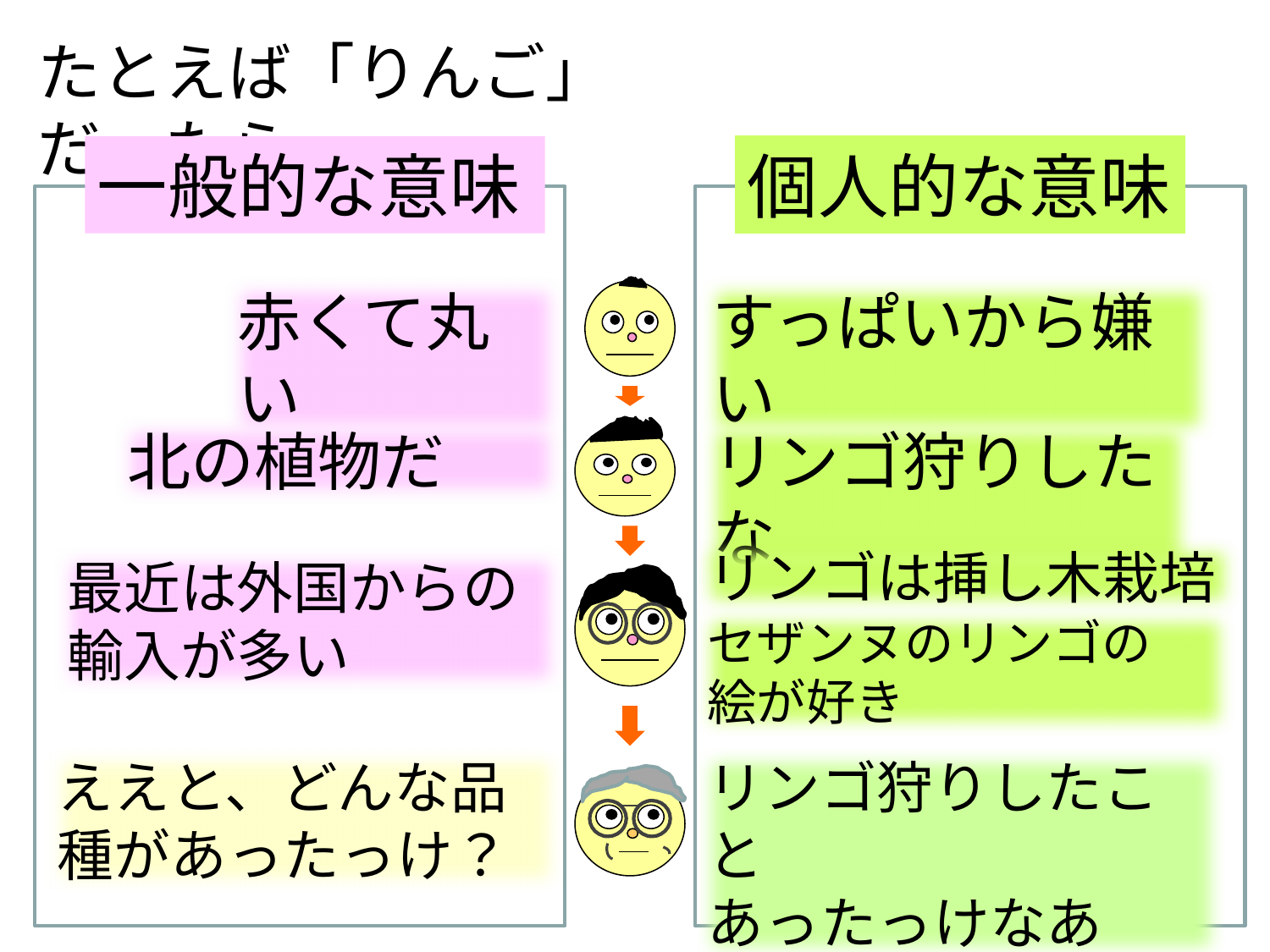

たとえば「りんご」だったら
一般的な意味
個人的な意味

赤くて丸い

すっぱいから嫌い

北の植物だ

リンゴ狩りしたな

リンゴは挿し木栽培
最近は外国からの輸入が多い

セザンヌのリンゴの
絵が好き

ええと、どんな品種があったっけ？
リンゴ狩りしたこと
あったっけなあ